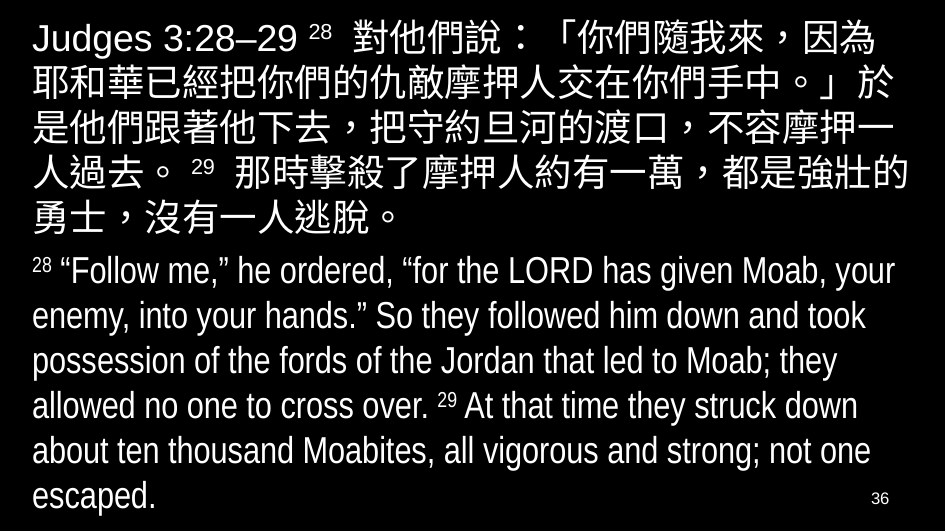

Judges 3:28–29 28 對他們說：「你們隨我來，因為耶和華已經把你們的仇敵摩押人交在你們手中。」於是他們跟著他下去，把守約旦河的渡口，不容摩押一人過去。29 那時擊殺了摩押人約有一萬，都是強壯的勇士，沒有一人逃脫。
28 “Follow me,” he ordered, “for the Lord has given Moab, your enemy, into your hands.” So they followed him down and took possession of the fords of the Jordan that led to Moab; they allowed no one to cross over. 29 At that time they struck down about ten thousand Moabites, all vigorous and strong; not one escaped.

36